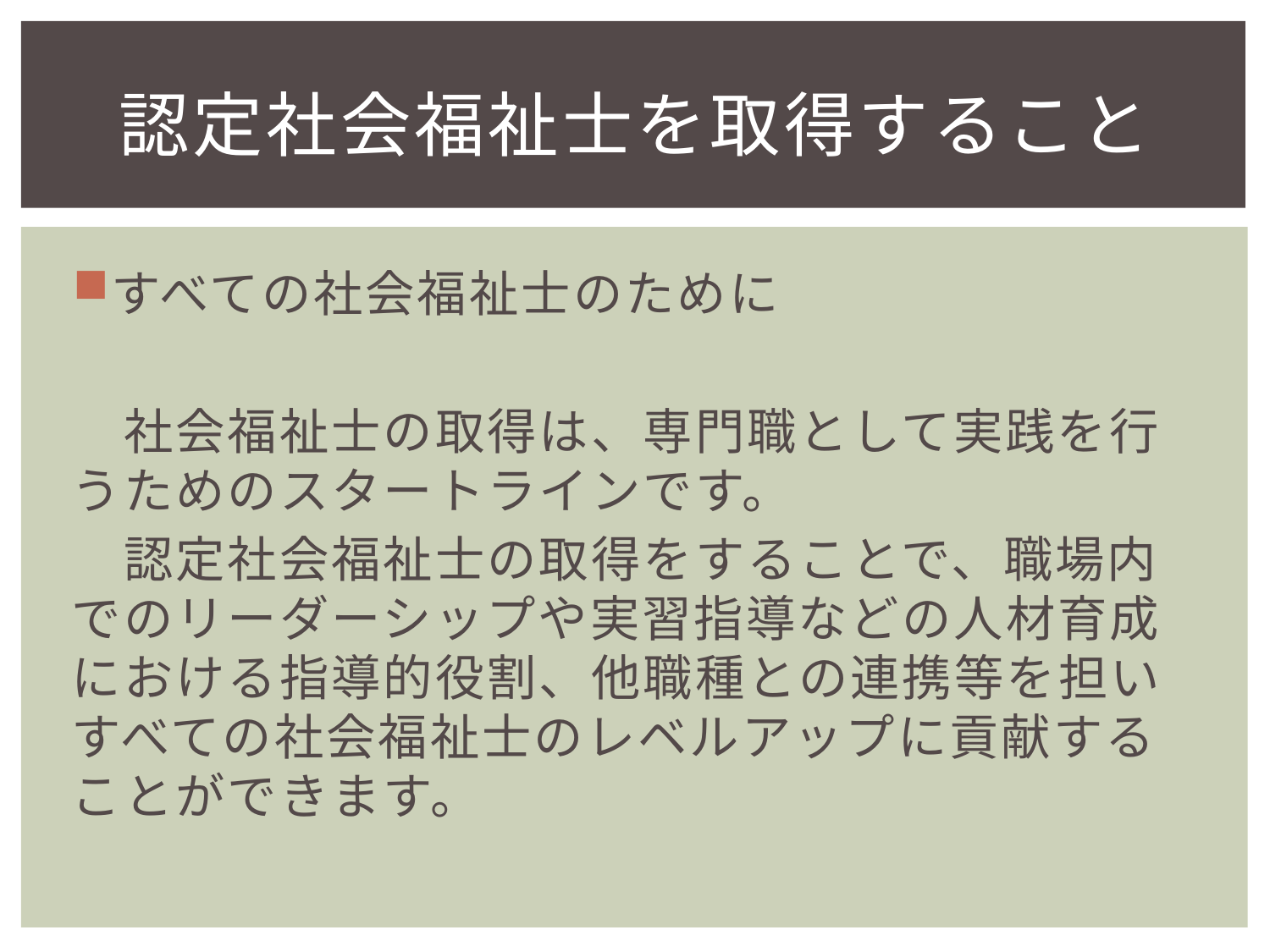

# 認定社会福祉士を取得すること
すべての社会福祉士のために

　社会福祉士の取得は、専門職として実践を行うためのスタートラインです。
　認定社会福祉士の取得をすることで、職場内でのリーダーシップや実習指導などの人材育成における指導的役割、他職種との連携等を担いすべての社会福祉士のレベルアップに貢献することができます。